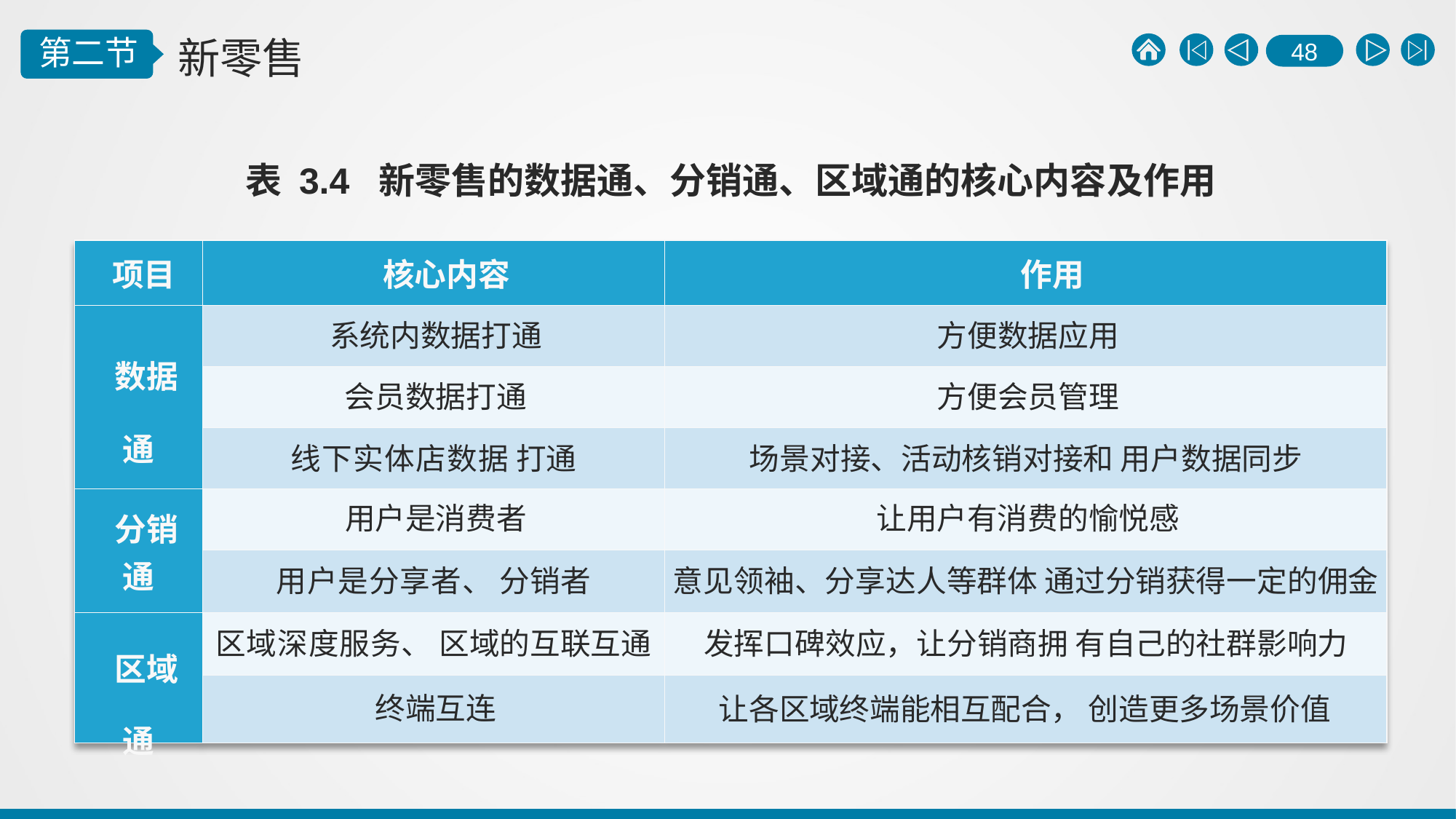

表 3.4  新零售的数据通、分销通、区域通的核心内容及作用
| 项目 | 核心内容 | 作用 |
| --- | --- | --- |
| 数据通 | 系统内数据打通 | 方便数据应用 |
|  | 会员数据打通 | 方便会员管理 |
|  | 线下实体店数据 打通 | 场景对接、活动核销对接和 用户数据同步 |
| 分销通 | 用户是消费者 | 让用户有消费的愉悦感 |
|  | 用户是分享者、 分销者 | 意见领袖、分享达人等群体 通过分销获得一定的佣金 |
| 区域通 | 区域深度服务、 区域的互联互通 | 发挥口碑效应，让分销商拥 有自己的社群影响力 |
|  | 终端互连 | 让各区域终端能相互配合， 创造更多场景价值 |